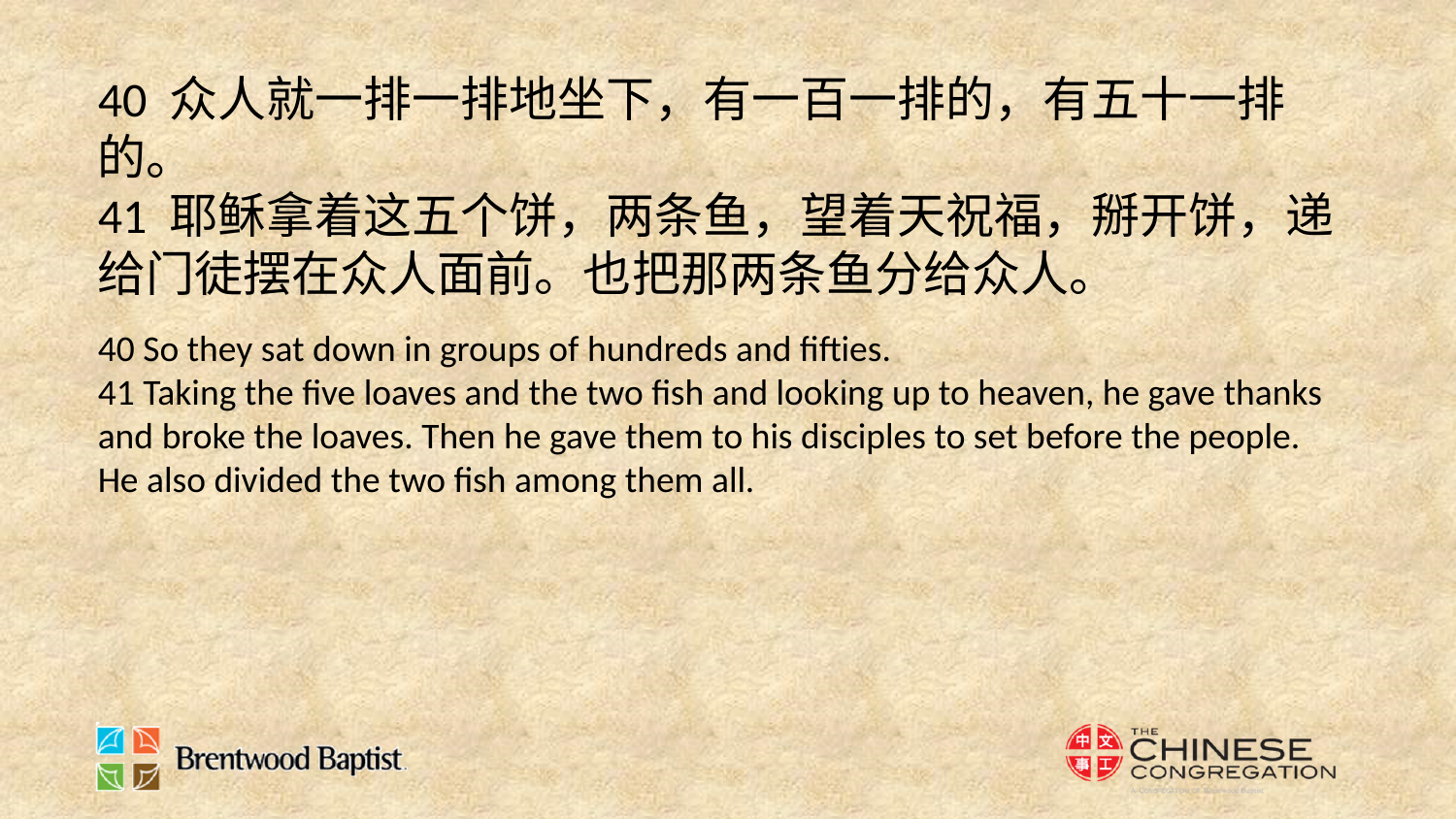

40 众人就一排一排地坐下，有一百一排的，有五十一排的。
41 耶稣拿着这五个饼，两条鱼，望着天祝福，掰开饼，递给门徒摆在众人面前。也把那两条鱼分给众人。

40 So they sat down in groups of hundreds and fifties.
41 Taking the five loaves and the two fish and looking up to heaven, he gave thanks and broke the loaves. Then he gave them to his disciples to set before the people. He also divided the two fish among them all.